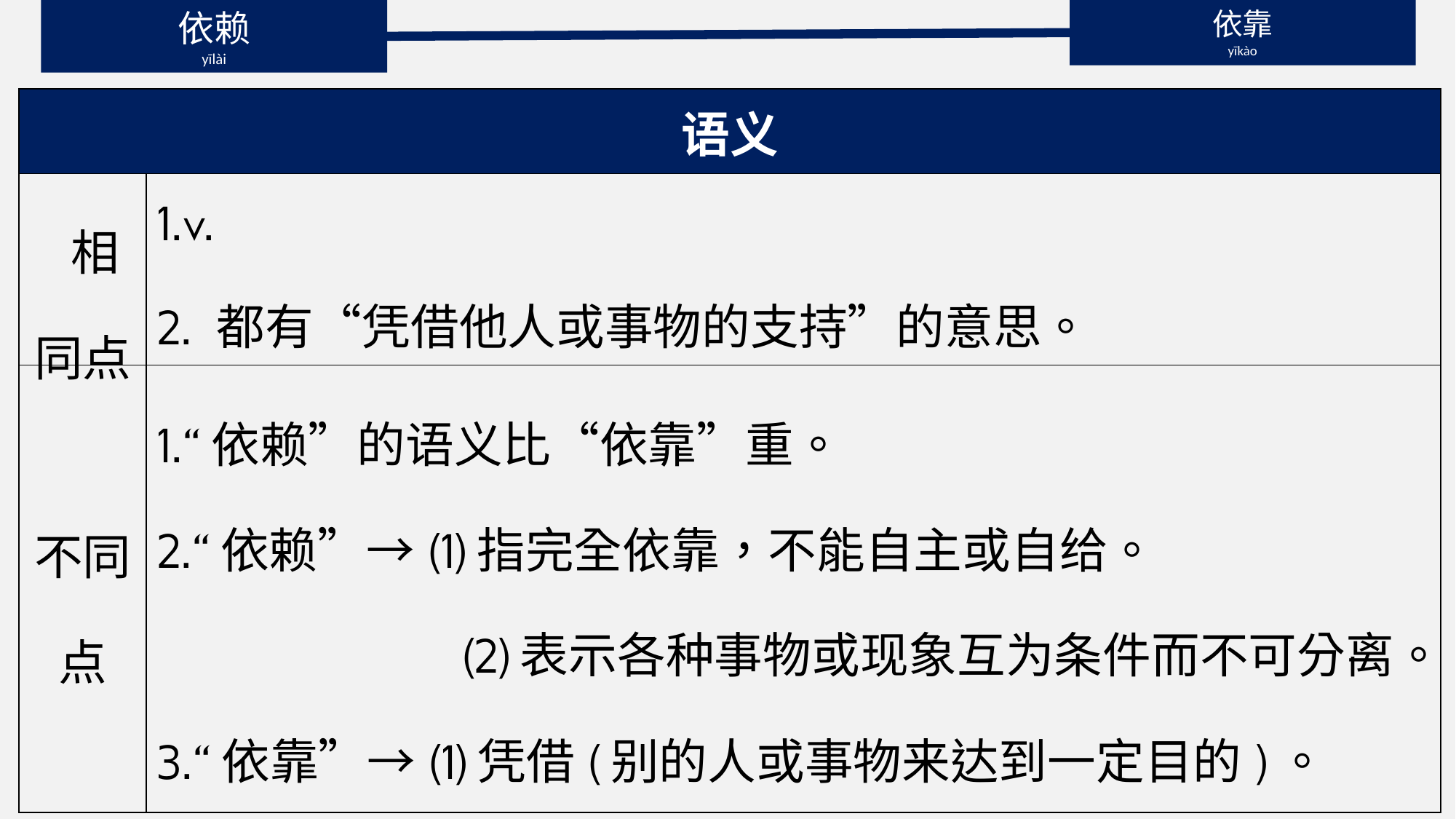

依赖
yīlài
依靠
yīkào

| 语义 |  |
| --- | --- |
| 相同点 | 1.v. 2. 都有“凭借他人或事物的支持”的意思。 |
| 不同点 | 1.“依赖”的语义比“依靠”重。 2.“依赖”→(1)指完全依靠，不能自主或自给。 (2)表示各种事物或现象互为条件而不可分离。 3.“依靠”→(1)凭借(别的人或事物来达到一定目的)。 (2)还可以当n.，指可以依靠的人或是事物。 |